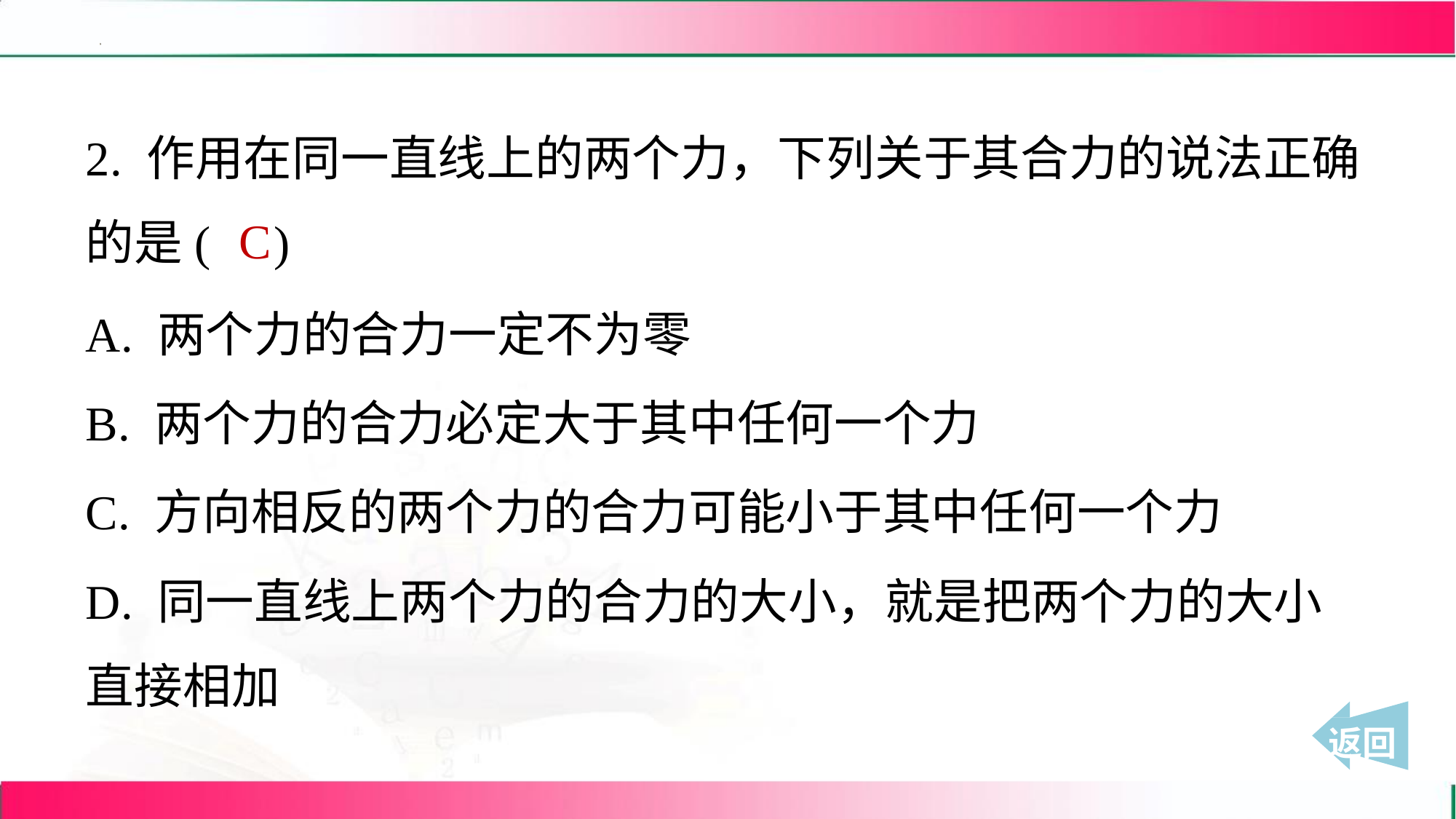

2. 作用在同一直线上的两个力，下列关于其合力的说法正确
的是(     )
C
A. 两个力的合力一定不为零
B. 两个力的合力必定大于其中任何一个力
C. 方向相反的两个力的合力可能小于其中任何一个力
D. 同一直线上两个力的合力的大小，就是把两个力的大小
直接相加
 返回